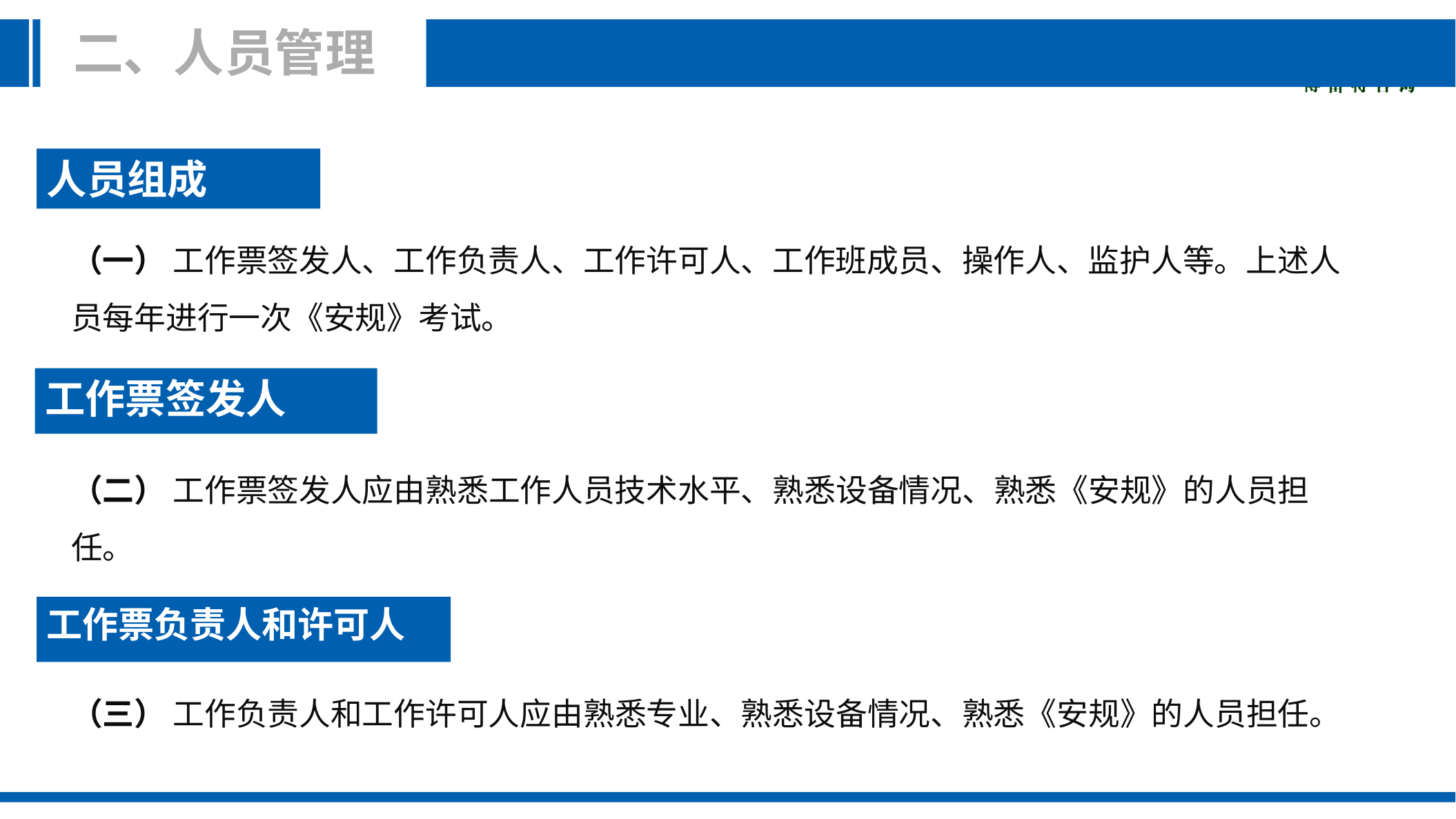

二、人员管理
人员组成
（一） 工作票签发人、工作负责人、工作许可人、工作班成员、操作人、监护人等。上述人员每年进行一次《安规》考试。
工作票签发人
（二） 工作票签发人应由熟悉工作人员技术水平、熟悉设备情况、熟悉《安规》的人员担任。
工作票负责人和许可人
（三） 工作负责人和工作许可人应由熟悉专业、熟悉设备情况、熟悉《安规》的人员担任。